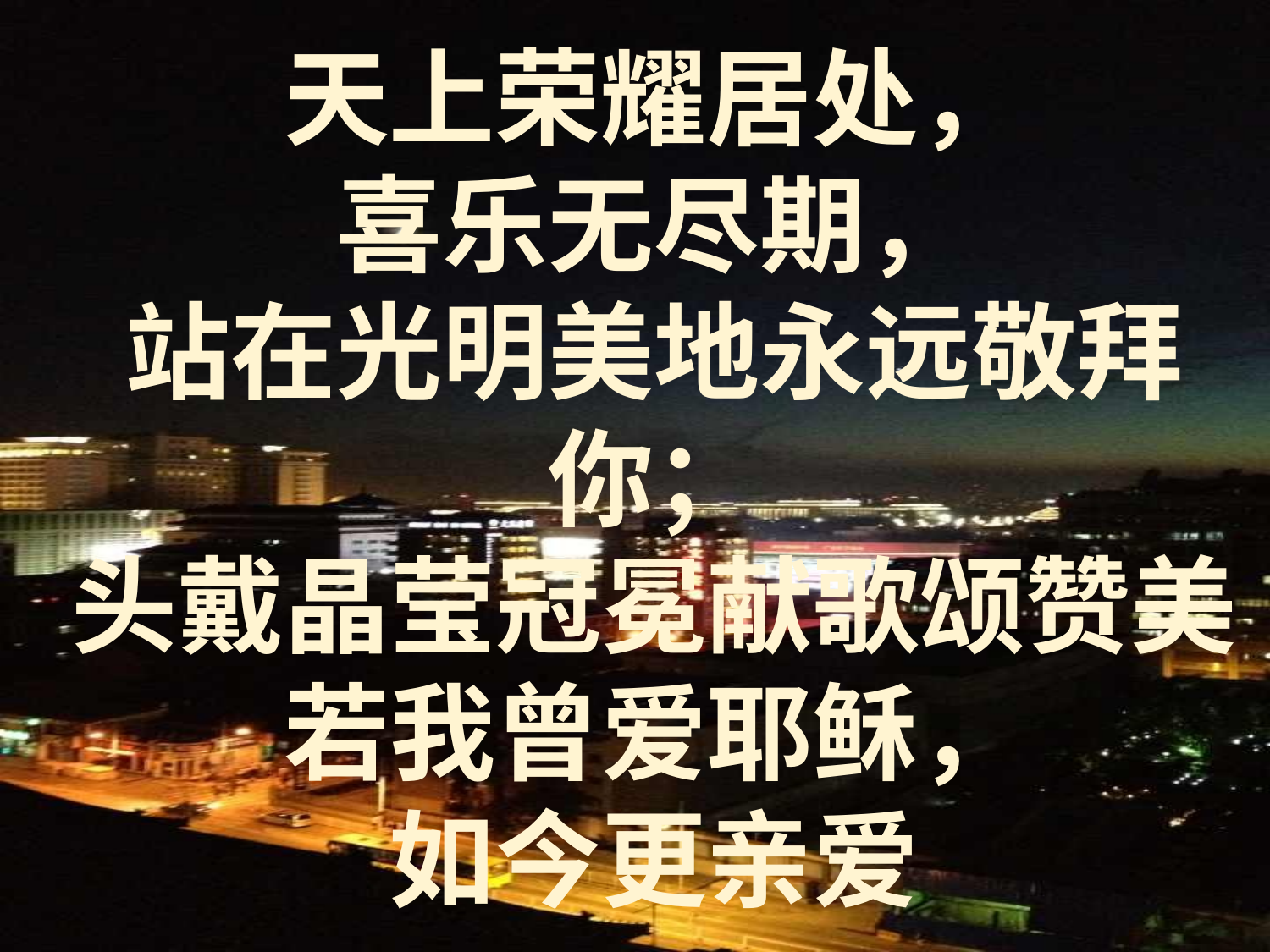

天上荣耀居处，
喜乐无尽期，
站在光明美地永远敬拜你；
头戴晶莹冠冕献歌颂赞美
若我曾爱耶稣，
如今更亲爱